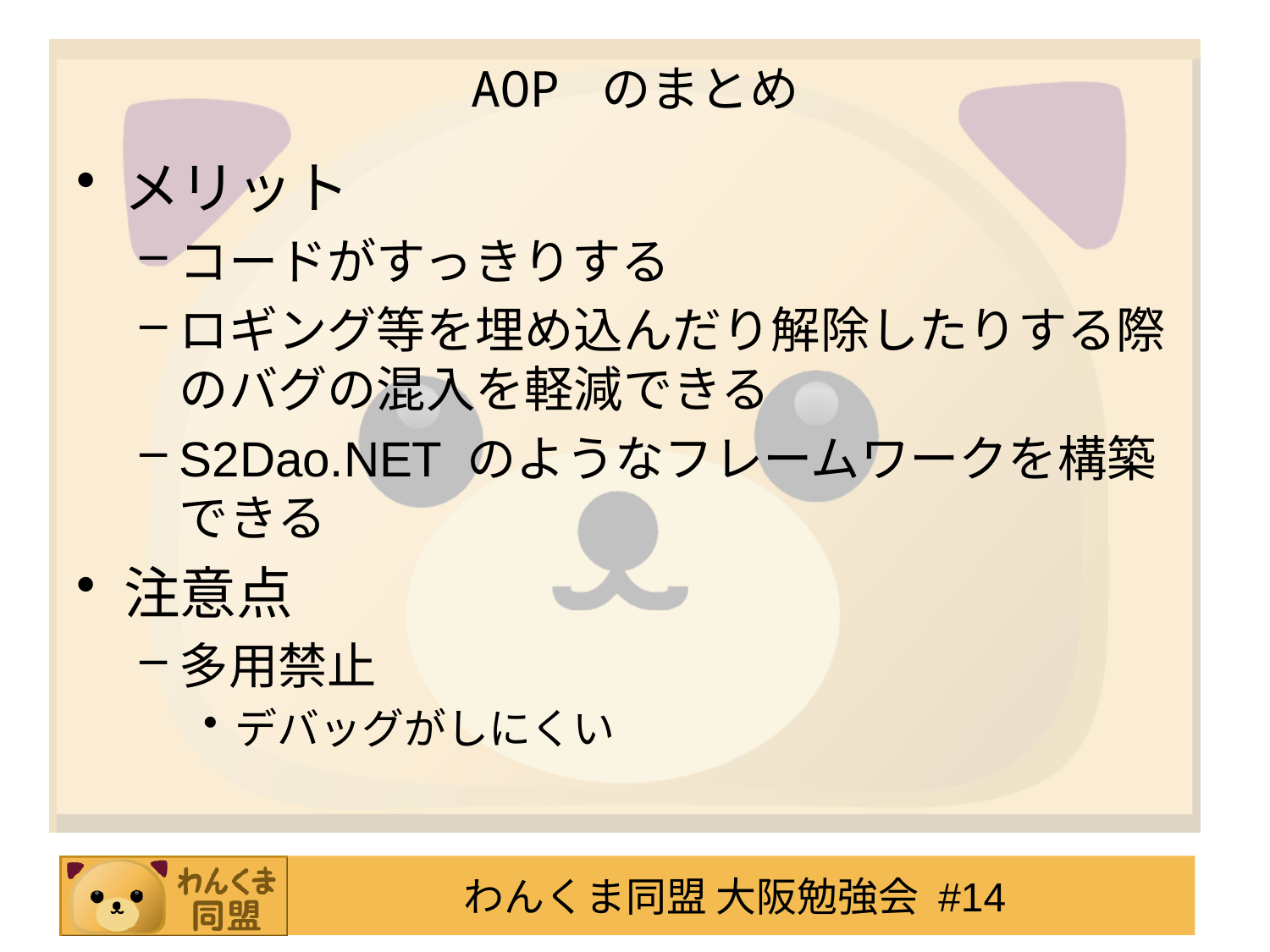

# AOP のまとめ
メリット
コードがすっきりする
ロギング等を埋め込んだり解除したりする際のバグの混入を軽減できる
S2Dao.NET のようなフレームワークを構築できる
注意点
多用禁止
デバッグがしにくい